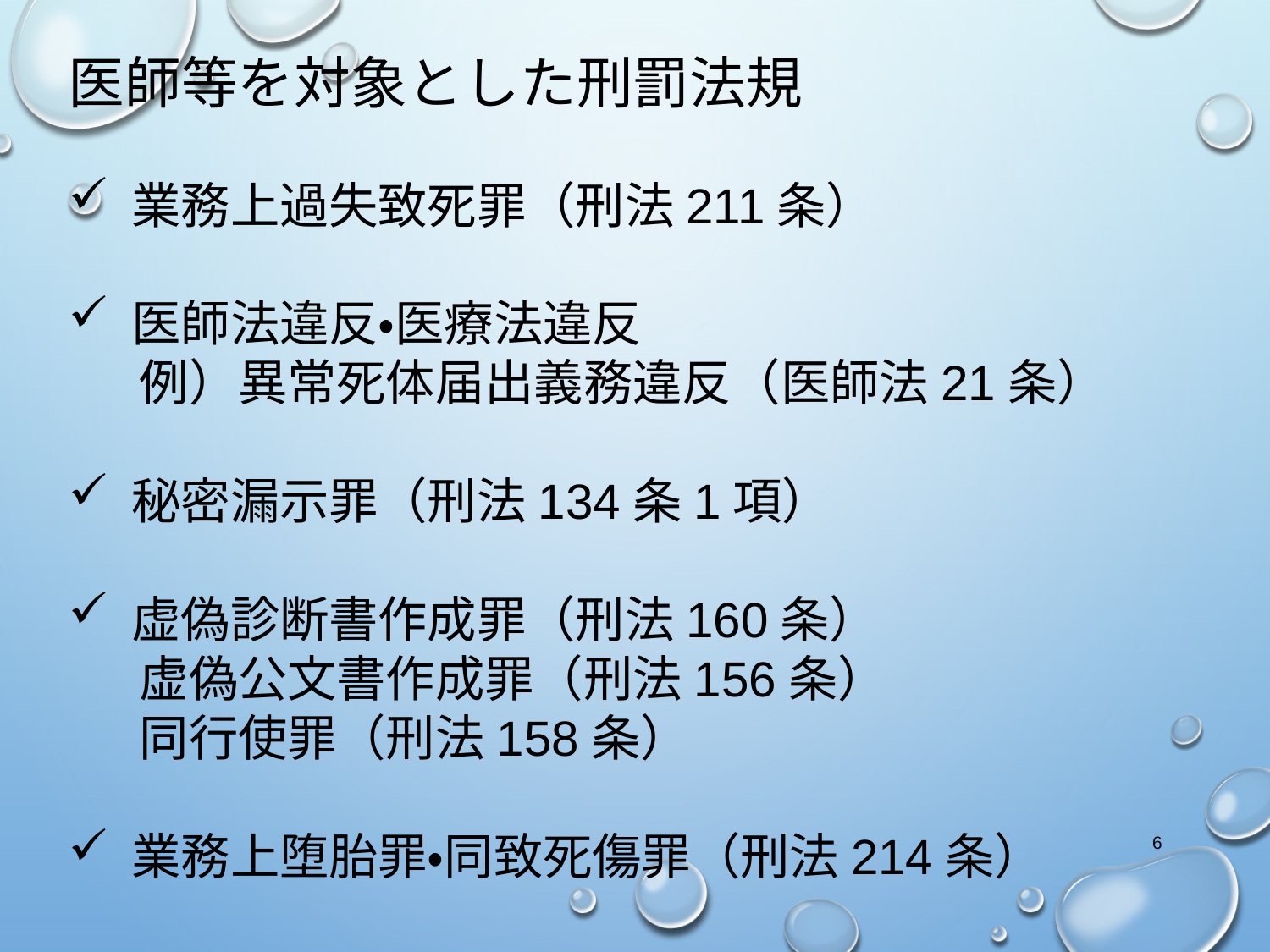

医師等を対象とした刑罰法規

業務上過失致死罪（刑法211条）

医師法違反・医療法違反
　  例）異常死体届出義務違反（医師法21条）

秘密漏示罪（刑法134条1項）

虚偽診断書作成罪（刑法160条）
　  虚偽公文書作成罪（刑法156条）
　  同行使罪（刑法158条）

業務上堕胎罪・同致死傷罪（刑法214条）
6